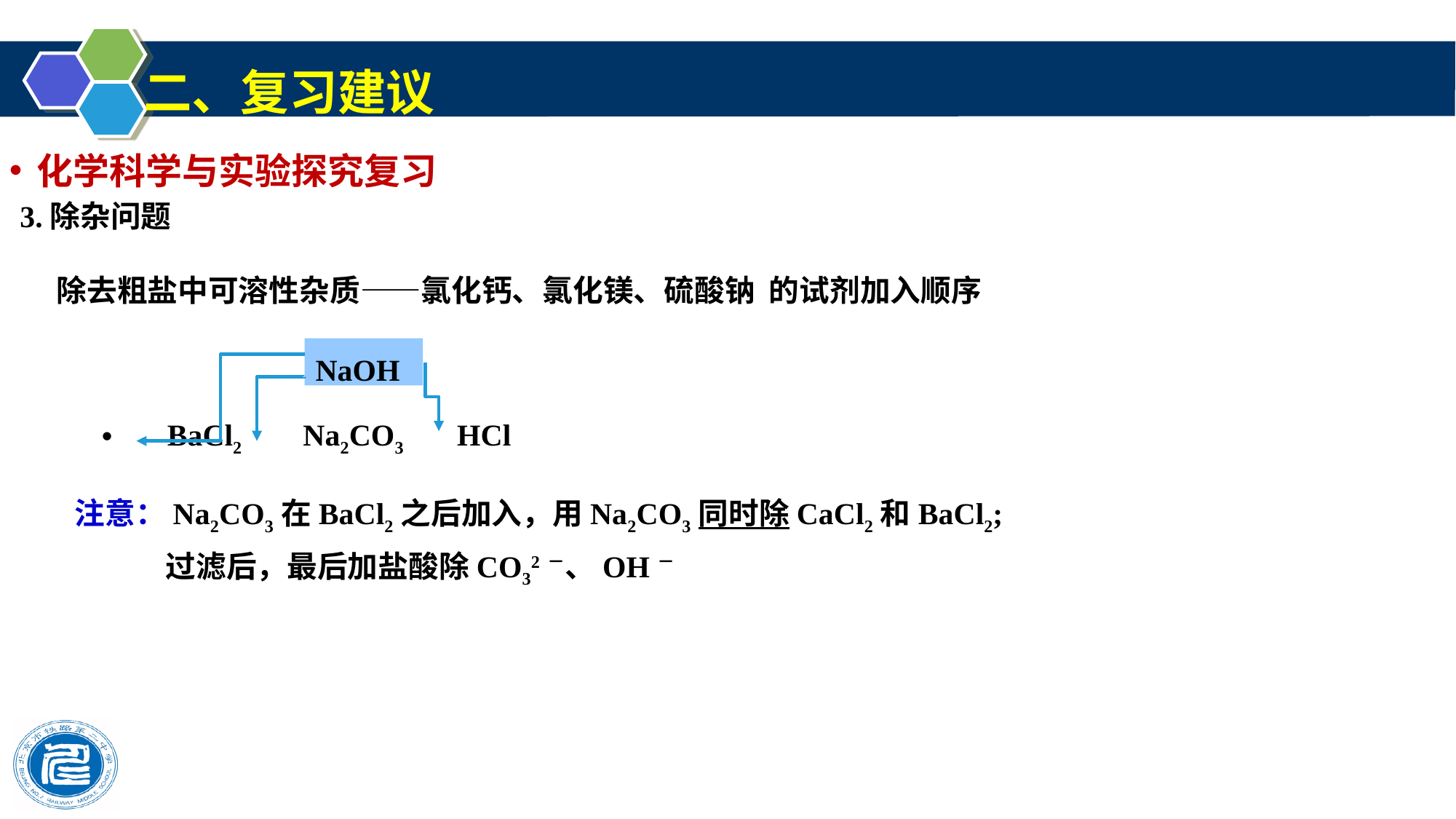

二、复习建议
化学科学与实验探究复习
3.除杂问题
除去粗盐中可溶性杂质——氯化钙、氯化镁、硫酸钠  的试剂加入顺序
NaOH
     BaCl2        Na2CO3       HCl
注意：Na2CO3在BaCl2之后加入，用Na2CO3同时除CaCl2和BaCl2;
过滤后，最后加盐酸除CO32－、OH－